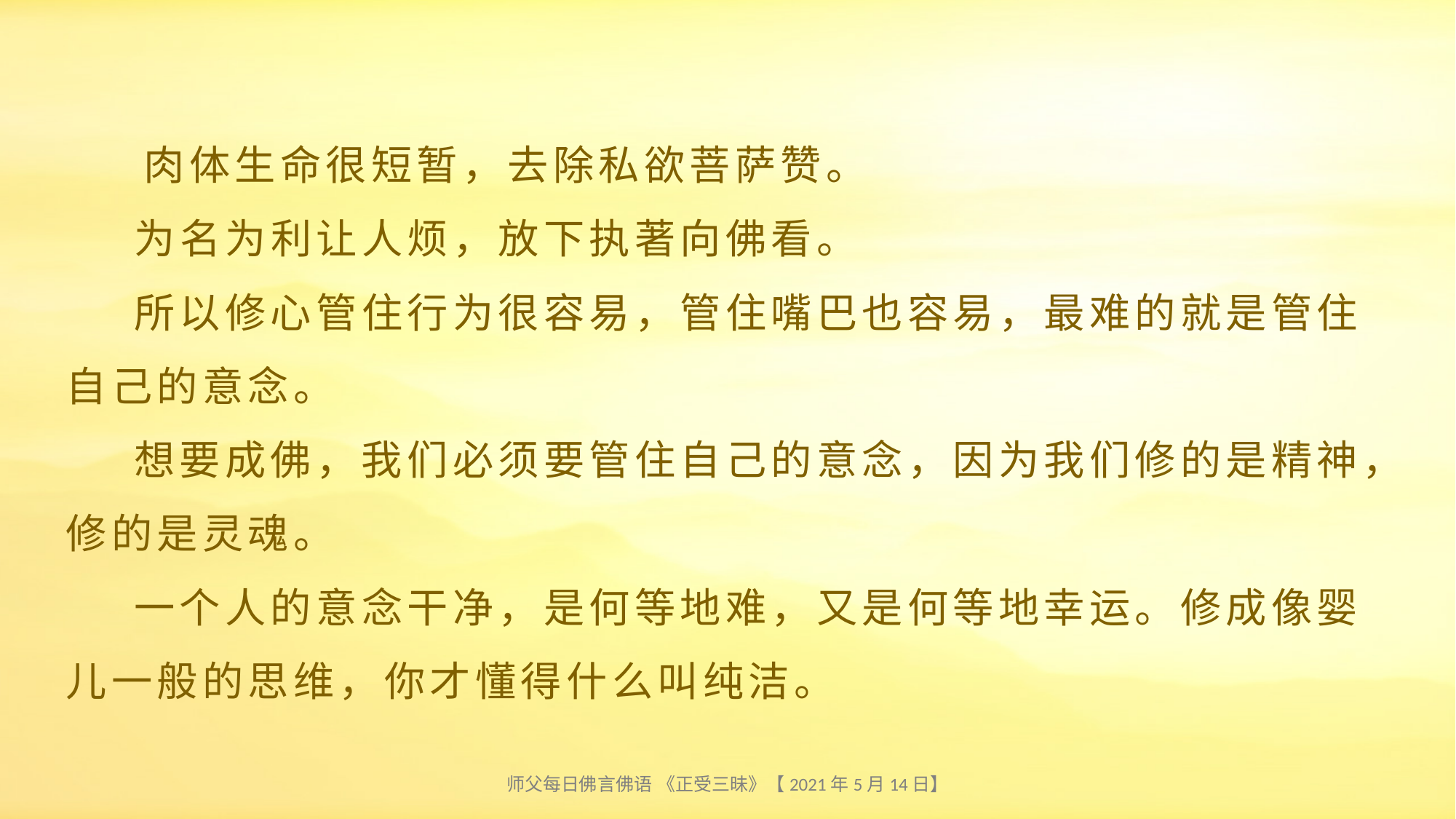

# 肉体生命很短暂，去除私欲菩萨赞。 为名为利让人烦，放下执著向佛看。 所以修心管住行为很容易，管住嘴巴也容易，最难的就是管住自己的意念。 想要成佛，我们必须要管住自己的意念，因为我们修的是精神，修的是灵魂。 一个人的意念干净，是何等地难，又是何等地幸运。修成像婴儿一般的思维，你才懂得什么叫纯洁。
师父每日佛言佛语 《正受三昧》【2021年5月14日】